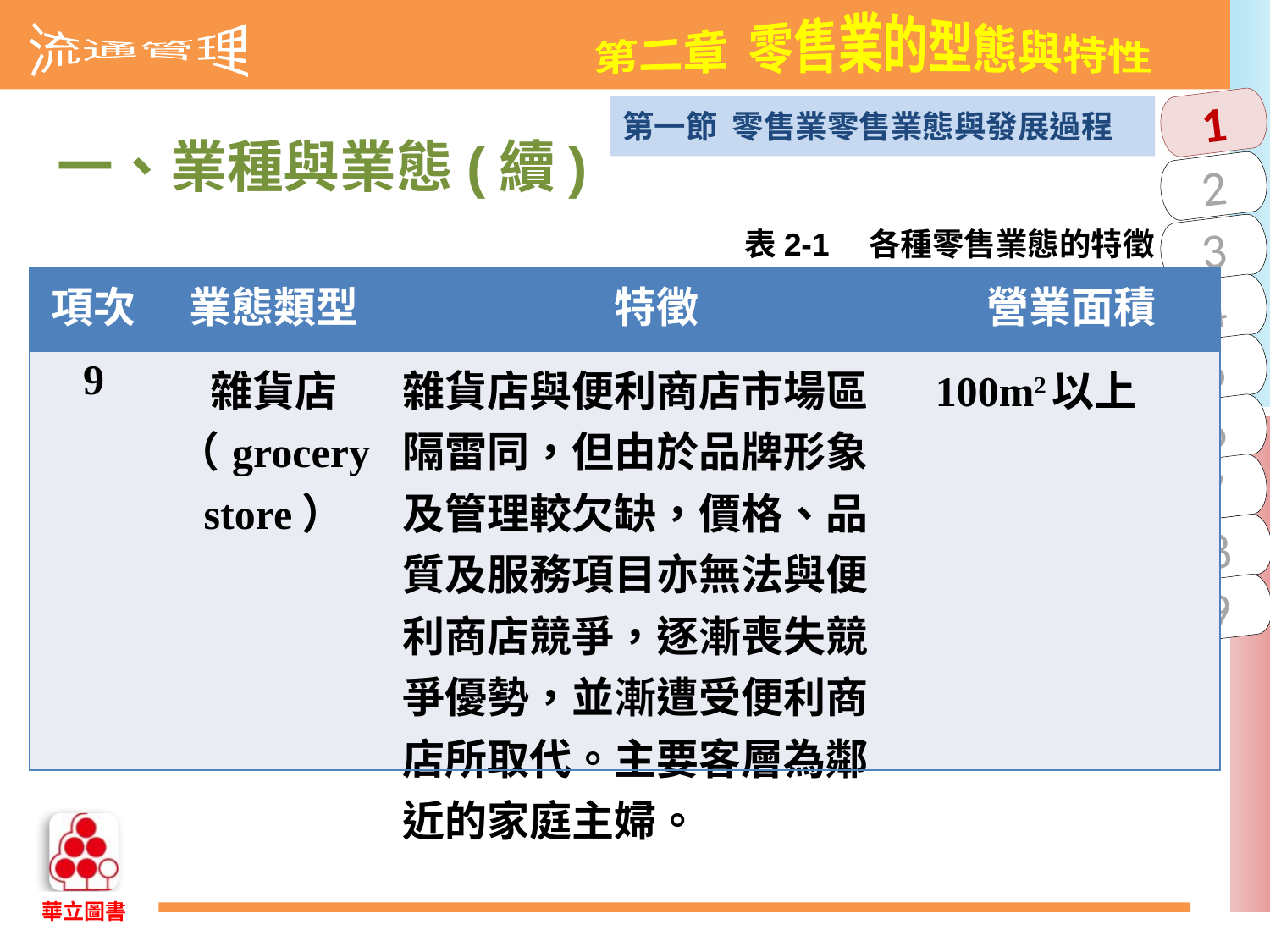

第一節  零售業零售業態與發展過程
一、業種與業態(續)

表2-1　各種零售業態的特徵
| 項次 | 業態類型 | 特徵 | 營業面積 |
| --- | --- | --- | --- |
| 9 | 雜貨店 （grocery store） | 雜貨店與便利商店市場區隔雷同，但由於品牌形象及管理較欠缺，價格、品質及服務項目亦無法與便利商店競爭，逐漸喪失競爭優勢，並漸遭受便利商店所取代。主要客層為鄰近的家庭主婦。 | 100m2以上 |